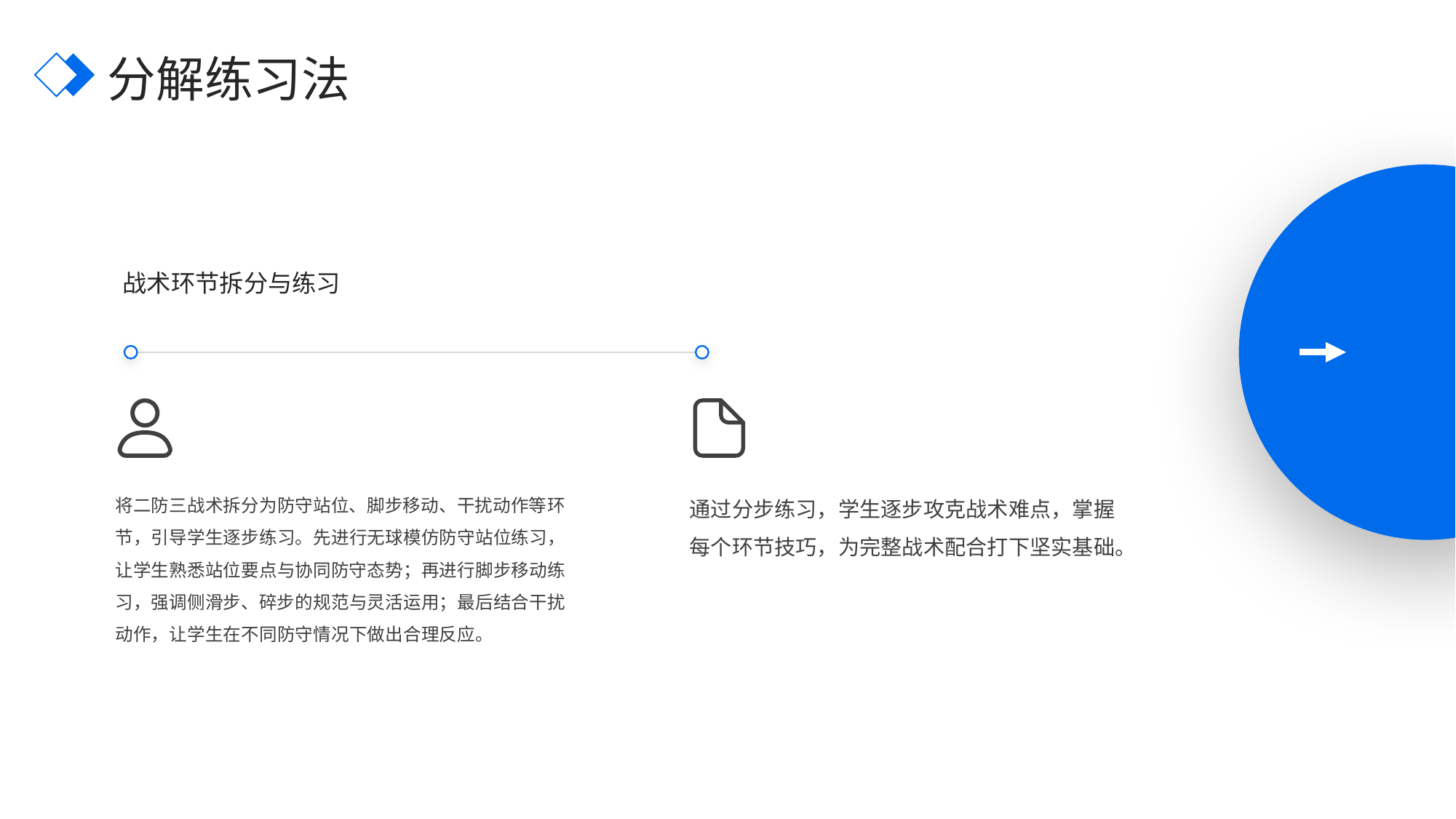

分解练习法

战术环节拆分与练习

通过分步练习，学生逐步攻克战术难点，掌握每个环节技巧，为完整战术配合打下坚实基础。
将二防三战术拆分为防守站位、脚步移动、干扰动作等环节，引导学生逐步练习。先进行无球模仿防守站位练习，让学生熟悉站位要点与协同防守态势；再进行脚步移动练习，强调侧滑步、碎步的规范与灵活运用；最后结合干扰动作，让学生在不同防守情况下做出合理反应。